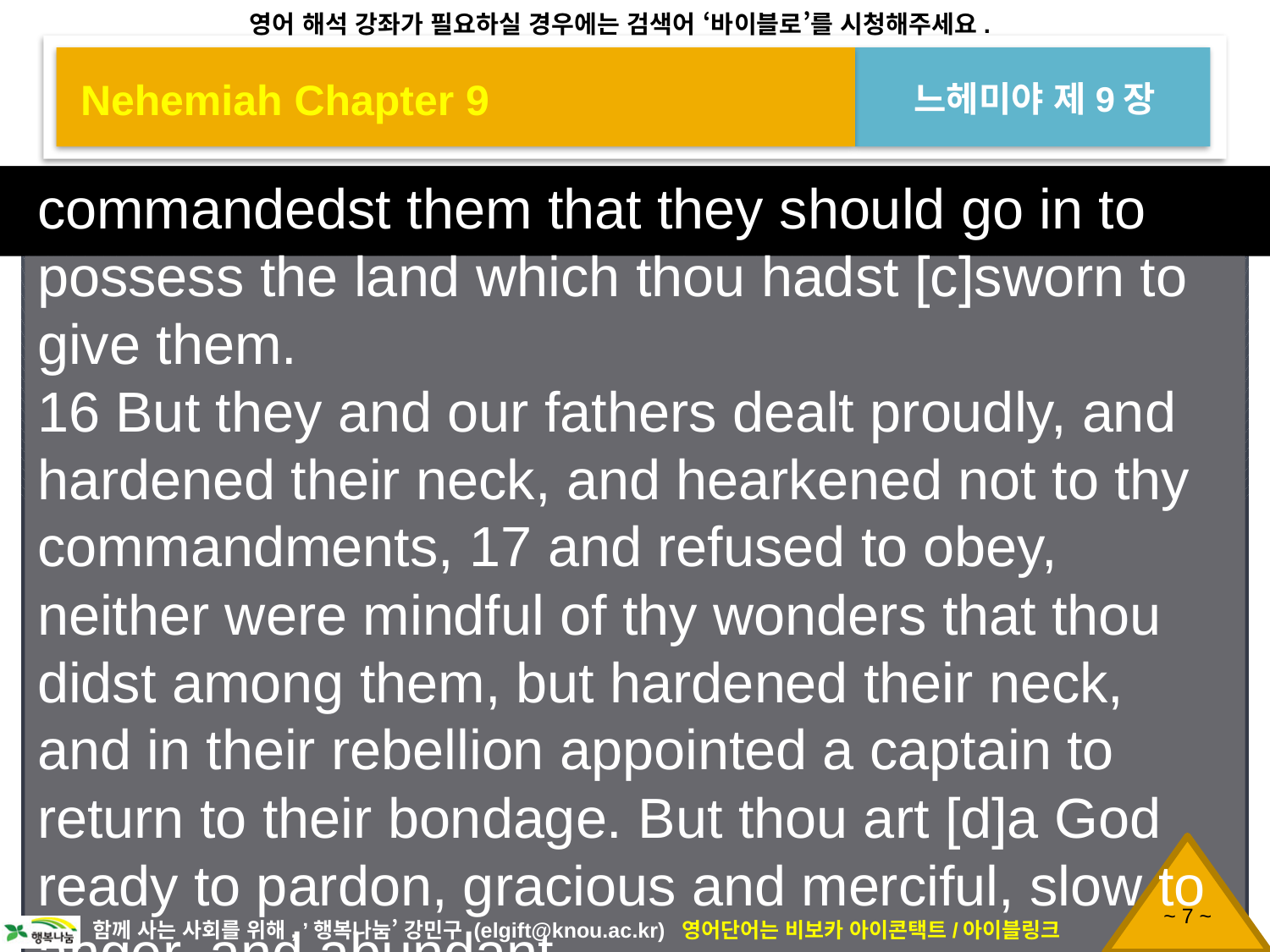

Nehemiah Chapter 9
느헤미야 제9장
commandedst them that they should go in to possess the land which thou hadst [c]sworn to give them.
16 But they and our fathers dealt proudly, and hardened their neck, and hearkened not to thy commandments, 17 and refused to obey, neither were mindful of thy wonders that thou didst among them, but hardened their neck, and in their rebellion appointed a captain to return to their bondage. But thou art [d]a God ready to pardon, gracious and merciful, slow to anger, and abundant